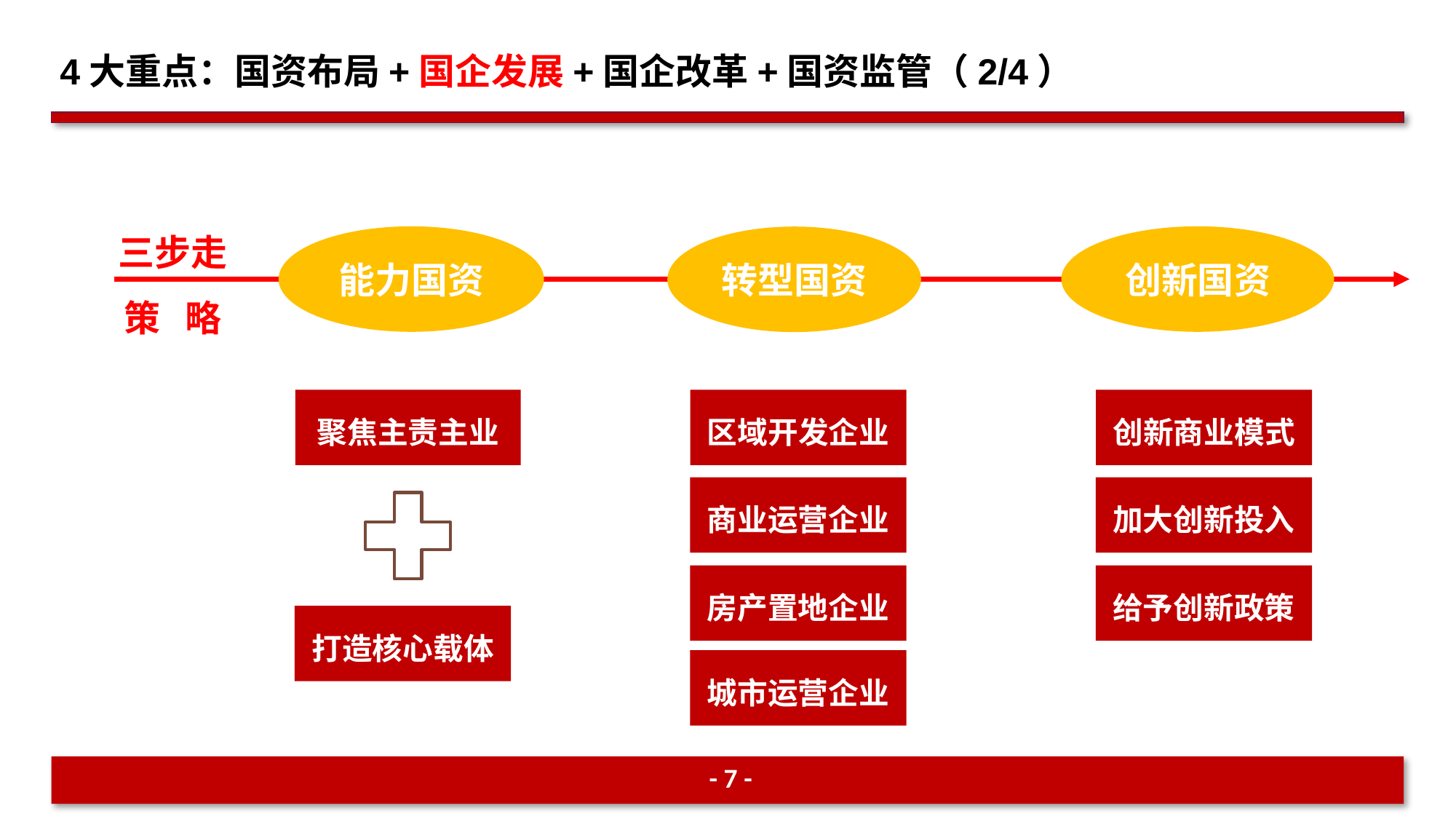

4大重点：国资布局+国企发展+国企改革+国资监管（2/4）
三步走
策   略
能力国资
创新国资
转型国资
聚焦主责主业
区域开发企业
创新商业模式

商业运营企业
加大创新投入
房产置地企业
给予创新政策
打造核心载体
城市运营企业